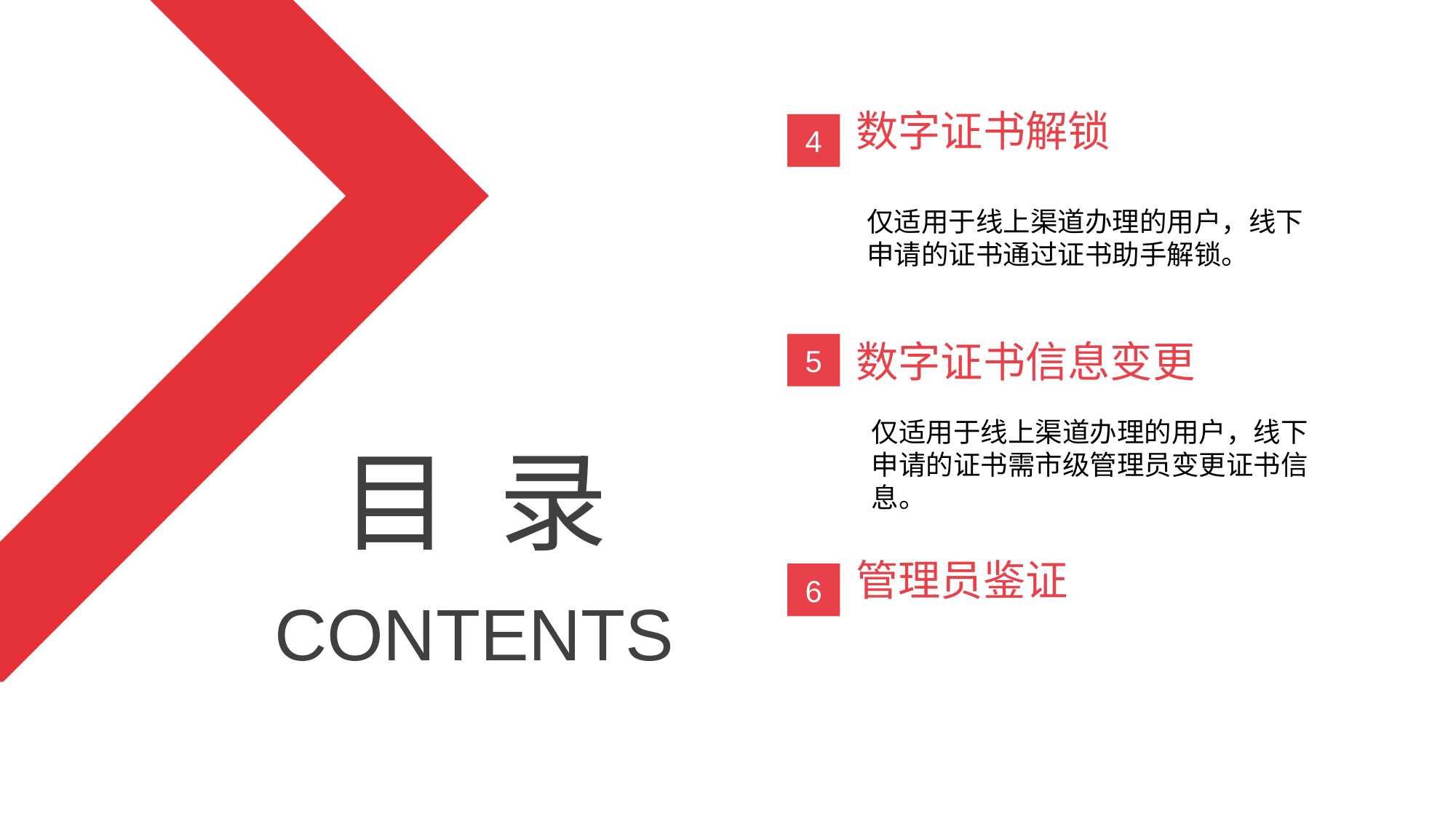

数字证书解锁
4
仅适用于线上渠道办理的用户，线下申请的证书通过证书助手解锁。
5
数字证书信息变更
仅适用于线上渠道办理的用户，线下申请的证书需市级管理员变更证书信息。
目  录
管理员鉴证
6
CONTENTS